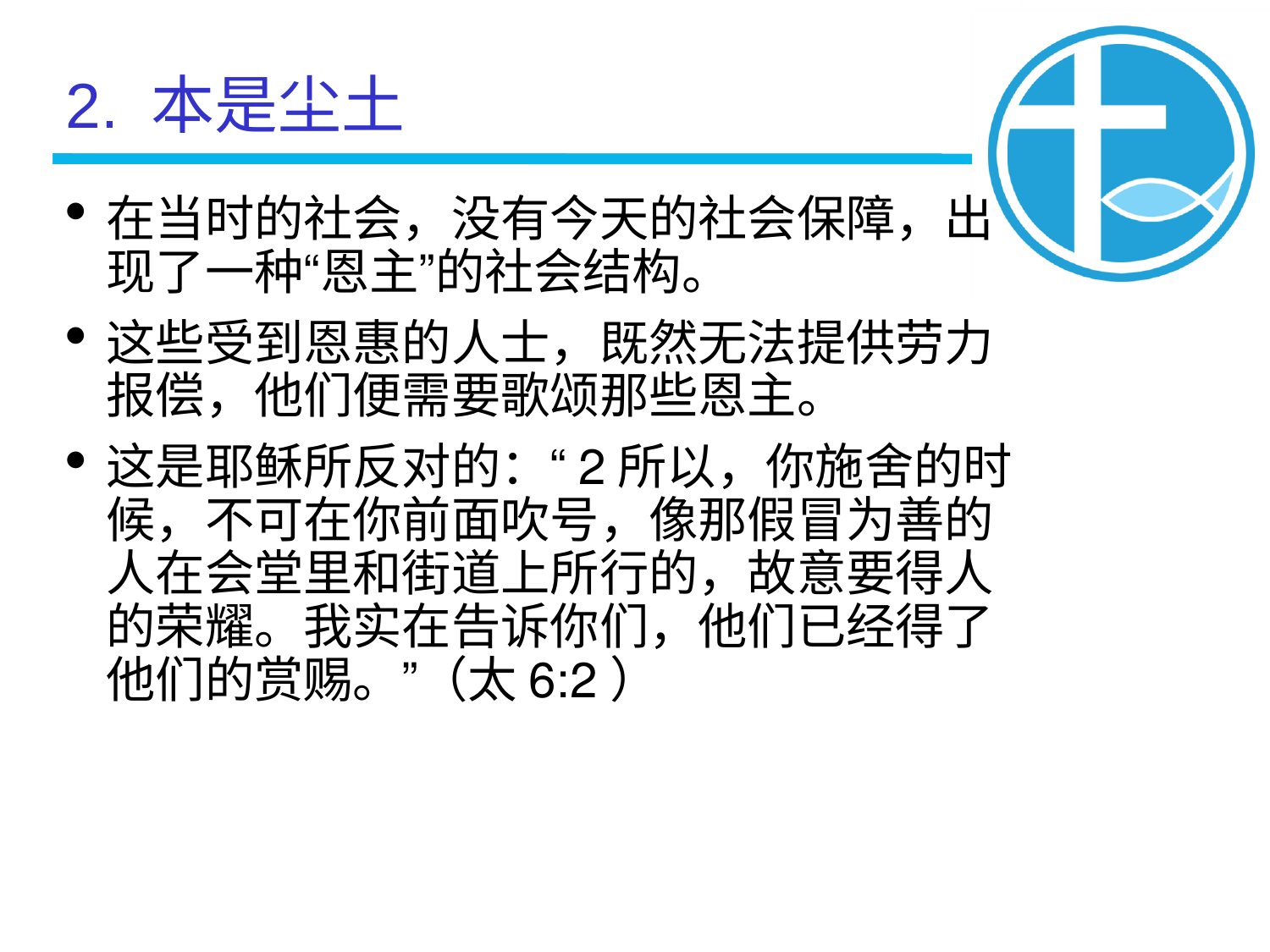

2. 本是尘土
在当时的社会，没有今天的社会保障，出现了一种“恩主”的社会结构。
这些受到恩惠的人士，既然无法提供劳力报偿，他们便需要歌颂那些恩主。
这是耶稣所反对的：“2所以，你施舍的时候，不可在你前面吹号，像那假冒为善的人在会堂里和街道上所行的，故意要得人的荣耀。我实在告诉你们，他们已经得了他们的赏赐。”（太6:2）